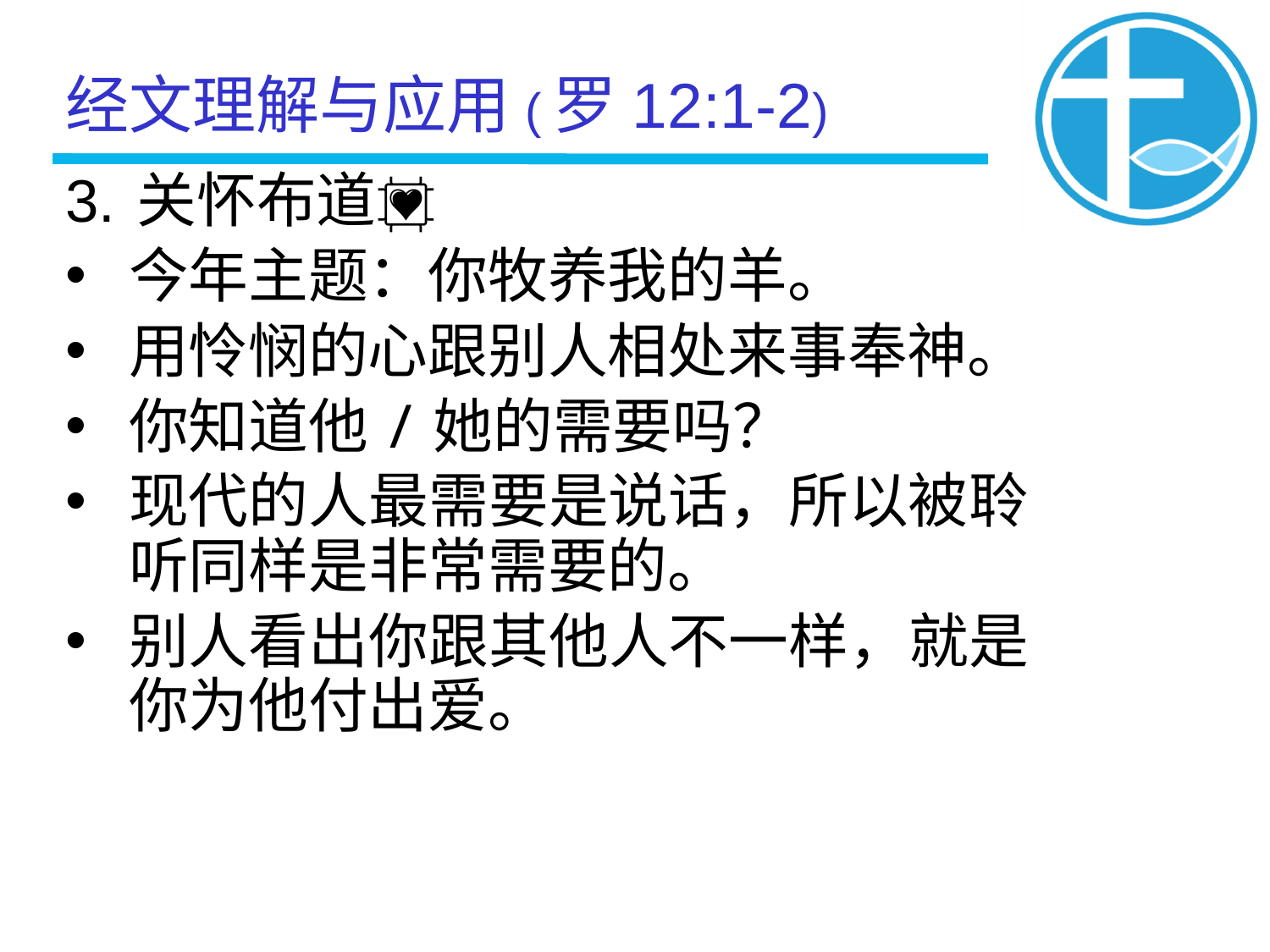

经文理解与应用(罗12:1-2)

关怀布道💟
今年主题：你牧养我的羊。
用怜悯的心跟别人相处来事奉神。
你知道他/她的需要吗？
现代的人最需要是说话，所以被聆听同样是非常需要的。
别人看出你跟其他人不一样，就是你为他付出爱。